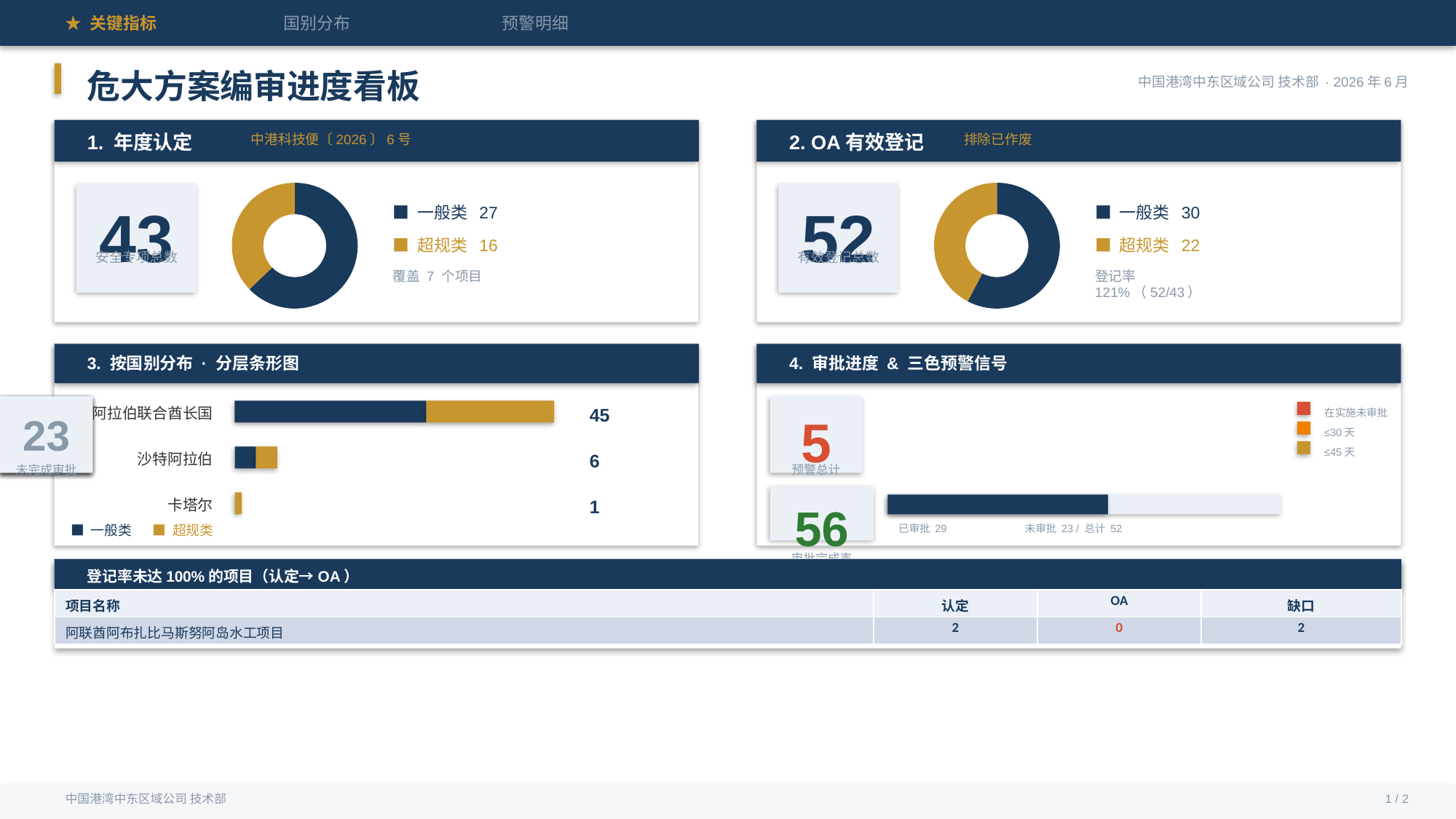

★ 关键指标
国别分布
预警明细
危大方案编审进度看板

中国港湾中东区域公司 技术部 · 2026年6月

1. 年度认定
2. OA有效登记
中港科技便〔2026〕6号
排除已作废

### Chart

| Category |  |
|---|---|
| 一般类 | 27.0 |
| 超规类 | 16.0 |

### Chart

| Category |  |
|---|---|
| 一般类 | 30.0 |
| 超规类 | 22.0 |

43
52
■ 一般类  27
■ 一般类  30
■ 超规类  16
■ 超规类  22
安全专项总数
有效登记总数
覆盖 7 个项目
登记率 121%（52/43）

3. 按国别分布 · 分层条形图
4. 审批进度 & 三色预警信号

阿拉伯联合酋长国
45

在实施未审批

5
23
≤30天

0
1
4
≤45天

沙特阿拉伯
6

预警总计
红色
橙色
黄色
未完成审批

卡塔尔
1

56%

■ 一般类
■ 超规类
已审批 29                          未审批 23 / 总计 52
审批完成率

登记率未达100%的项目（认定→OA）
| 项目名称 | 认定 | OA | 缺口 |
| --- | --- | --- | --- |
| 阿联酋阿布扎比马斯努阿岛水工项目 | 2 | 0 | 2 |

中国港湾中东区域公司 技术部
1 / 2